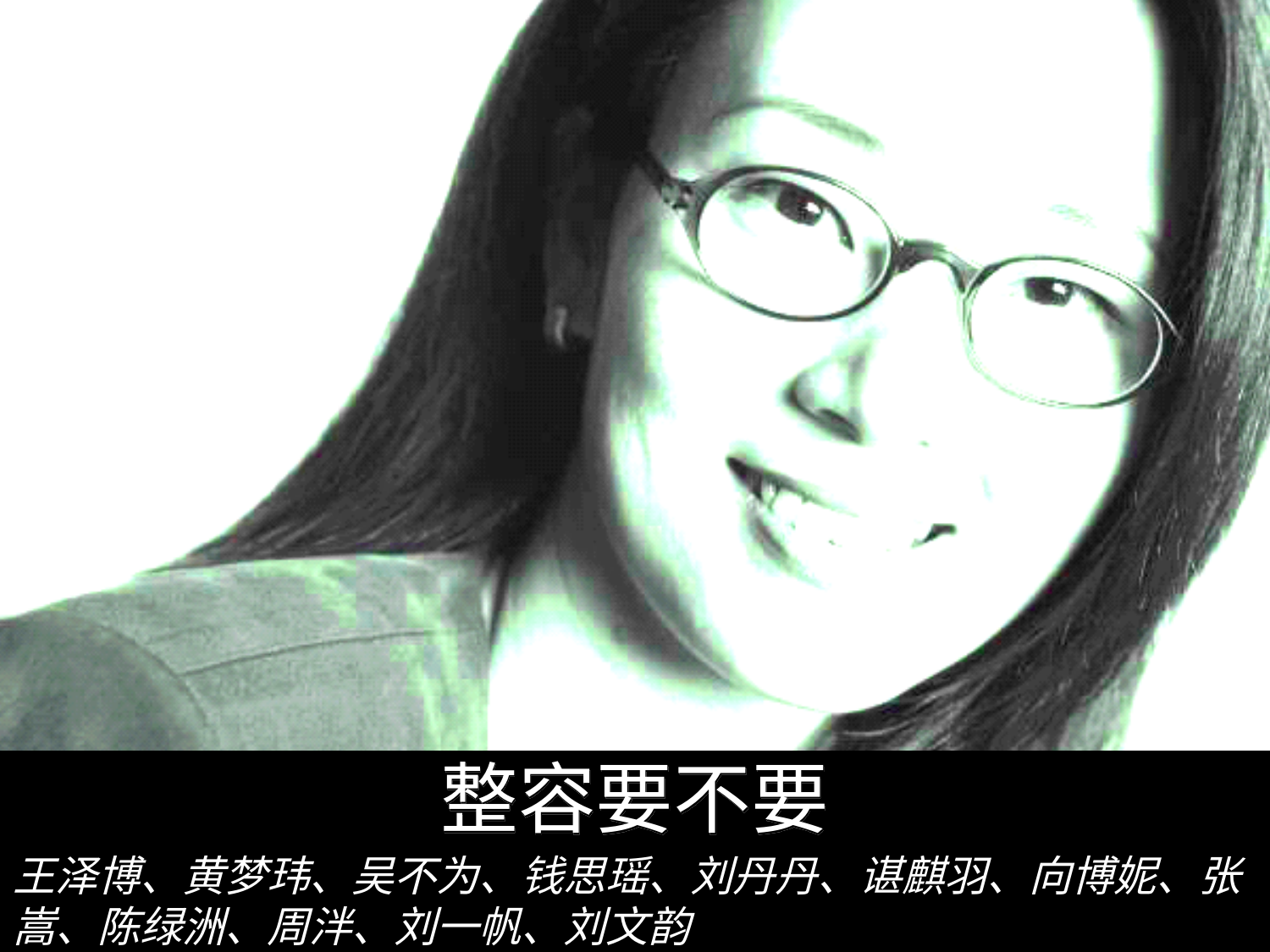

# 整容要不要
王泽博、黄梦玮、吴不为、钱思瑶、刘丹丹、谌麒羽、向博妮、张嵩、陈绿洲、周泮、刘一帆、刘文韵